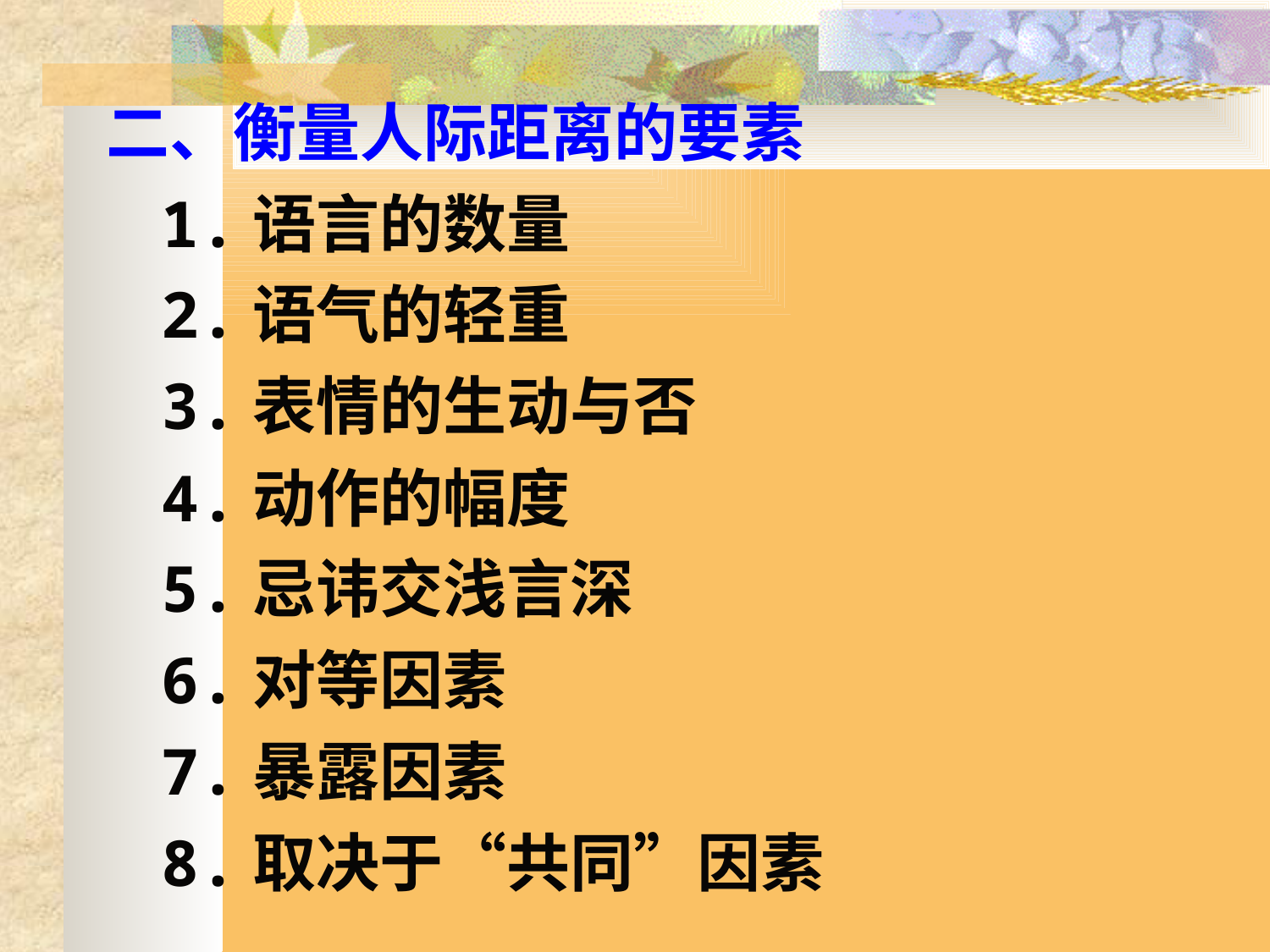

二、衡量人际距离的要素
   1.语言的数量
   2.语气的轻重
   3.表情的生动与否
   4.动作的幅度
   5.忌讳交浅言深
   6.对等因素
   7.暴露因素
   8.取决于“共同”因素